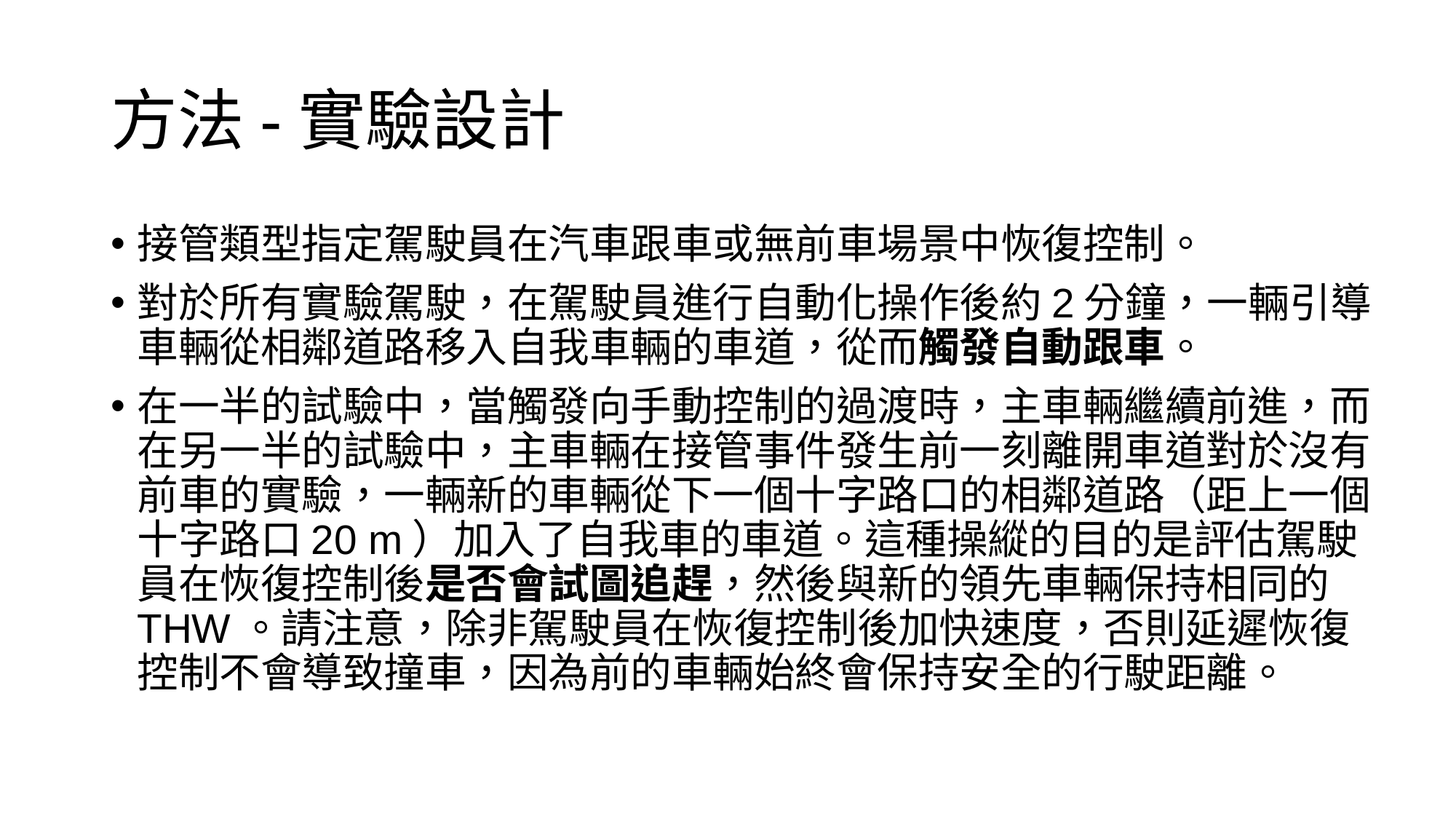

# 方法-實驗設計
接管類型指定駕駛員在汽車跟車或無前車場景中恢復控制。
對於所有實驗駕駛，在駕駛員進行自動化操作後約2分鐘，一輛引導車輛從相鄰道路移入自我車輛的車道，從而觸發自動跟車。
在一半的試驗中，當觸發向手動控制的過渡時，主車輛繼續前進，而在另一半的試驗中，主車輛在接管事件發生前一刻離開車道對於沒有前車的實驗，一輛新的車輛從下一個十字路口的相鄰道路（距上一個十字路口20 m）加入了自我車的車道。這種操縱的目的是評估駕駛員在恢復控制後是否會試圖追趕，然後與新的領先車輛保持相同的THW。請注意，除非駕駛員在恢復控制後加快速度，否則延遲恢復控制不會導致撞車，因為前的車輛始終會保持安全的行駛距離。